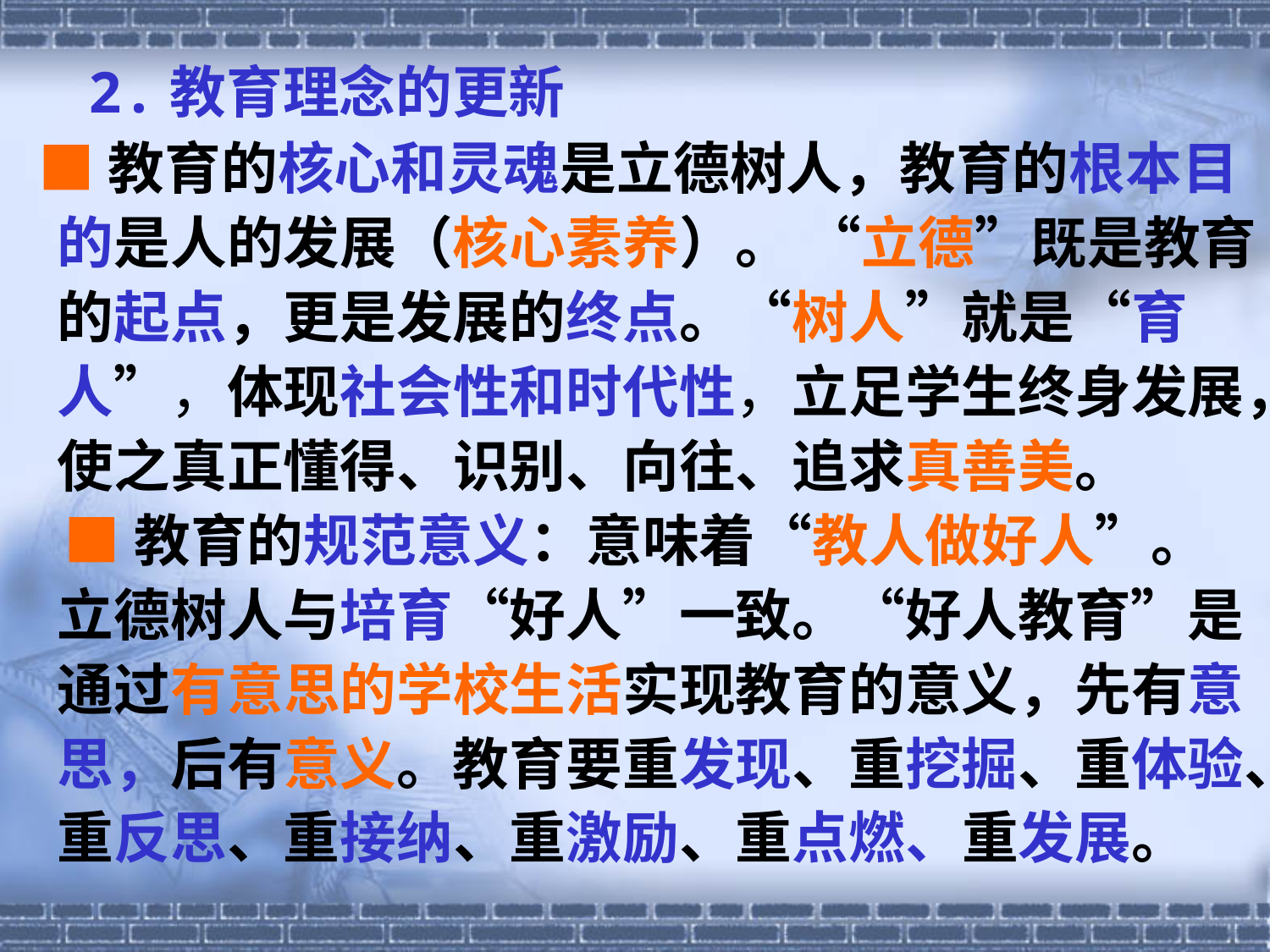

2.教育理念的更新
  ■教育的核心和灵魂是立德树人，教育的根本目的是人的发展（核心素养）。 “立德”既是教育的起点，更是发展的终点。“树人”就是“育人”，体现社会性和时代性，立足学生终身发展，使之真正懂得、识别、向往、追求真善美。
    ■教育的规范意义：意味着“教人做好人”。立德树人与培育“好人”一致。“好人教育”是通过有意思的学校生活实现教育的意义，先有意思，后有意义。教育要重发现、重挖掘、重体验、重反思、重接纳、重激励、重点燃、重发展。